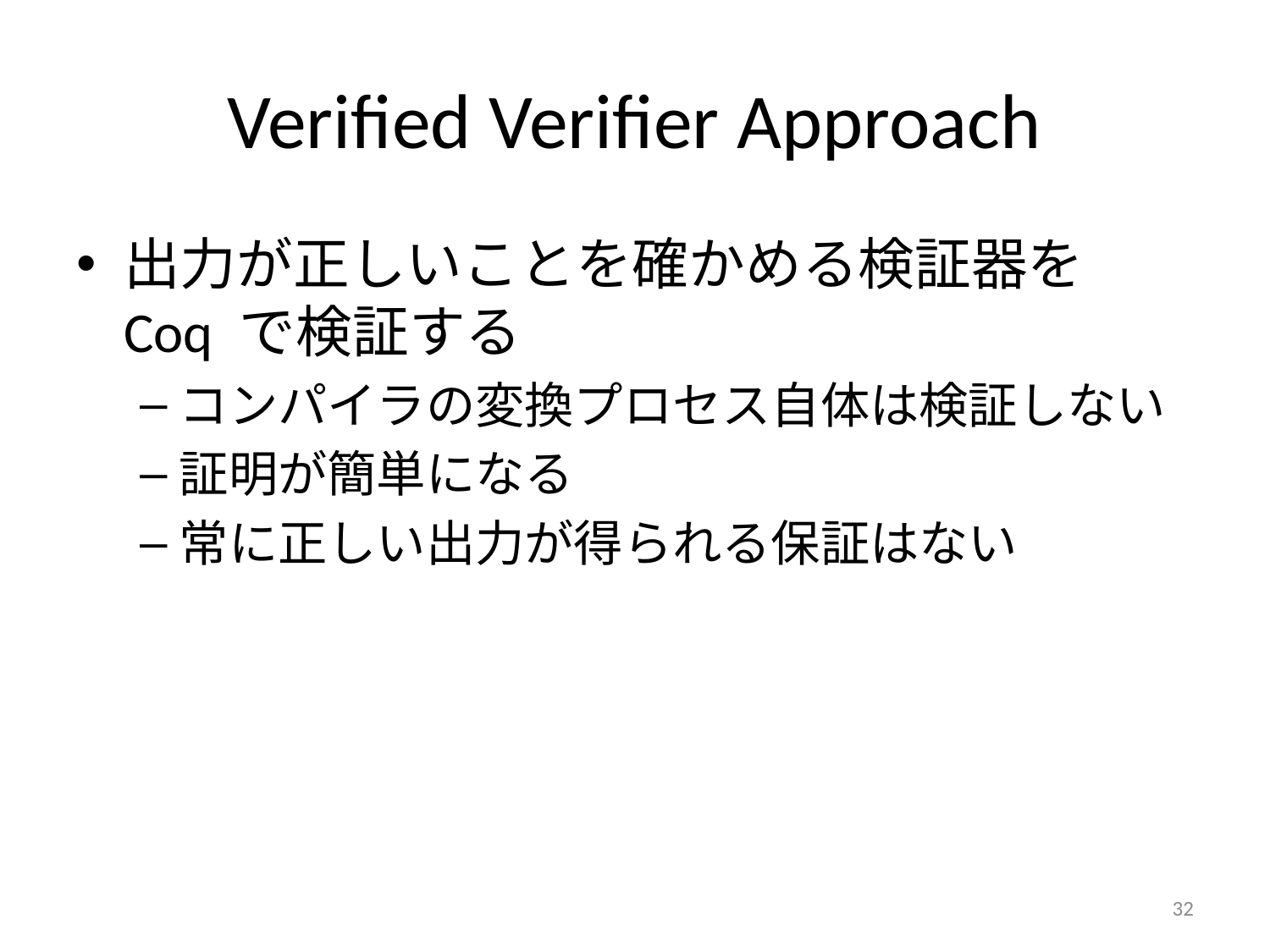

# Verified Verifier Approach
出力が正しいことを確かめる検証器を
Coq で検証する
コンパイラの変換プロセス自体は検証しない
証明が簡単になる
常に正しい出力が得られる保証はない
32